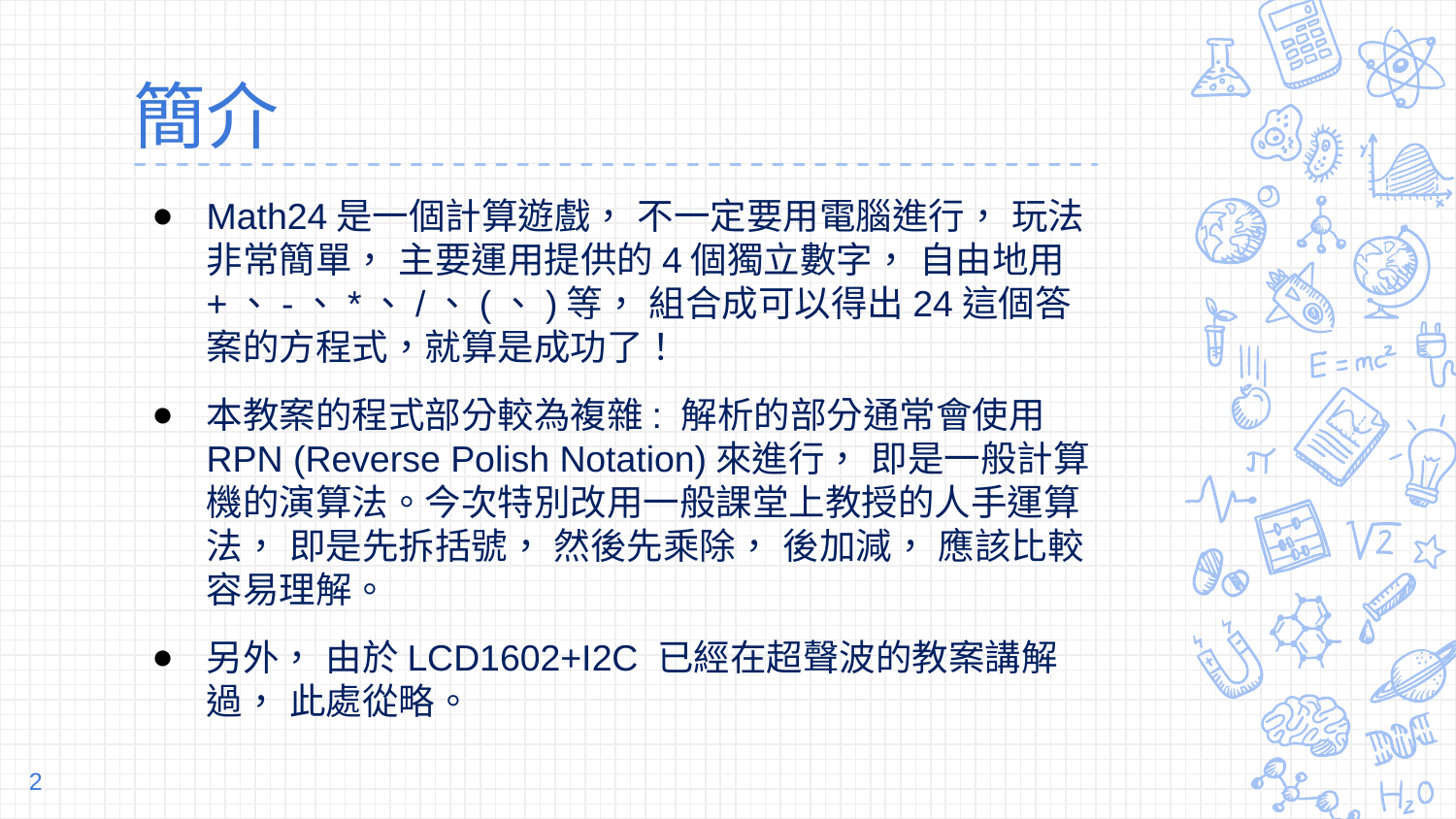

# 簡介
Math24是一個計算遊戲， 不一定要用電腦進行， 玩法非常簡單， 主要運用提供的4個獨立數字， 自由地用+、-、*、/、(、)等， 組合成可以得出24這個答案的方程式，就算是成功了！
本教案的程式部分較為複雜: 解析的部分通常會使用RPN (Reverse Polish Notation)來進行， 即是一般計算機的演算法。今次特別改用一般課堂上教授的人手運算法， 即是先拆括號， 然後先乘除， 後加減， 應該比較容易理解。
另外， 由於LCD1602+I2C 已經在超聲波的教案講解過， 此處從略。
2